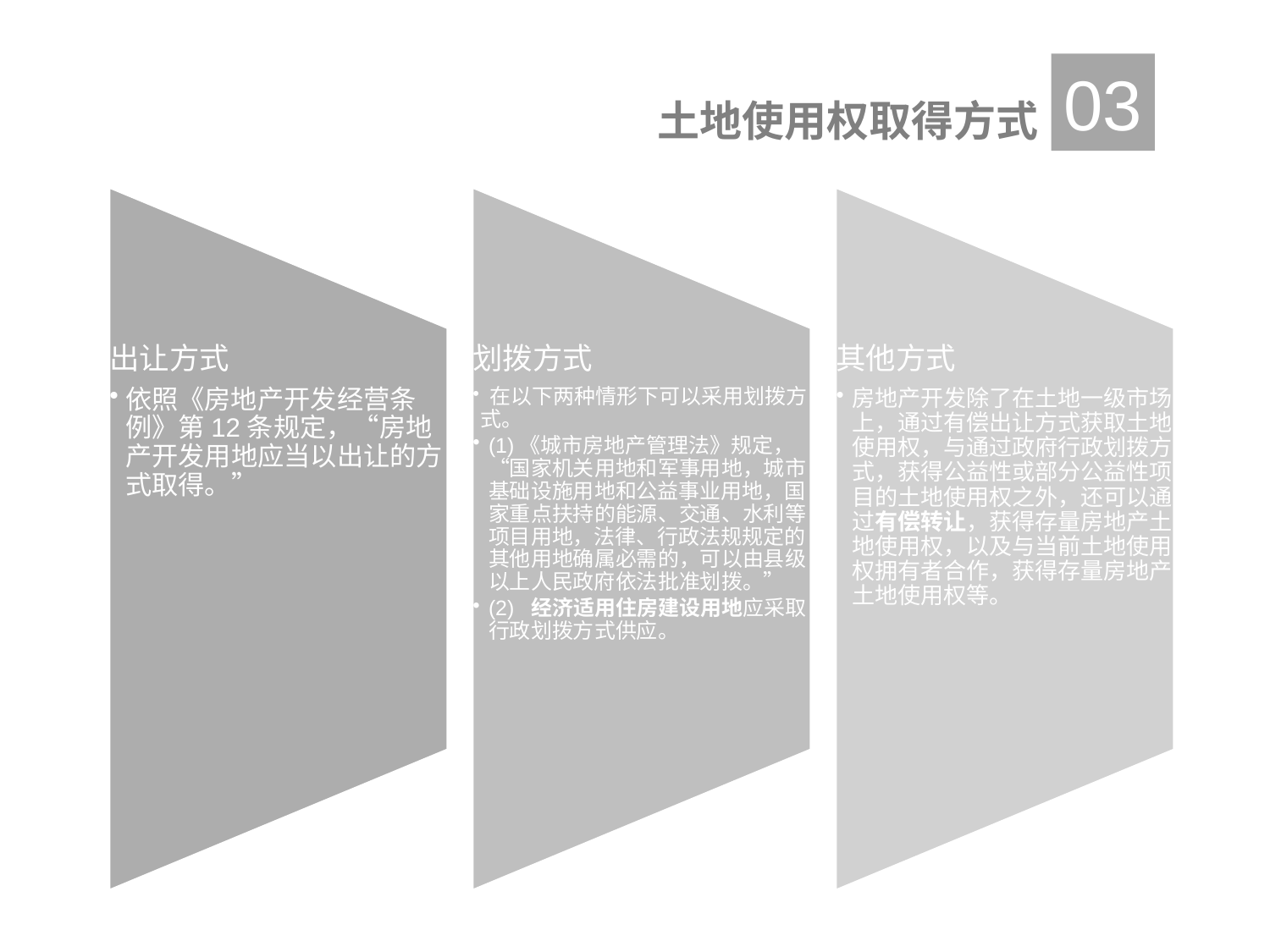

03
土地使用权取得方式
出让方式
依照《房地产开发经营条例》第12条规定，“房地产开发用地应当以出让的方式取得。”
划拨方式
 在以下两种情形下可以采用划拨方式。
(1)《城市房地产管理法》规定，“国家机关用地和军事用地，城市基础设施用地和公益事业用地，国家重点扶持的能源、交通、水利等项目用地，法律、行政法规规定的其他用地确属必需的，可以由县级以上人民政府依法批准划拨。”
(2)  经济适用住房建设用地应采取行政划拨方式供应。
其他方式
房地产开发除了在土地一级市场上，通过有偿出让方式获取土地使用权，与通过政府行政划拨方式，获得公益性或部分公益性项目的土地使用权之外，还可以通过有偿转让，获得存量房地产土地使用权，以及与当前土地使用权拥有者合作，获得存量房地产土地使用权等。